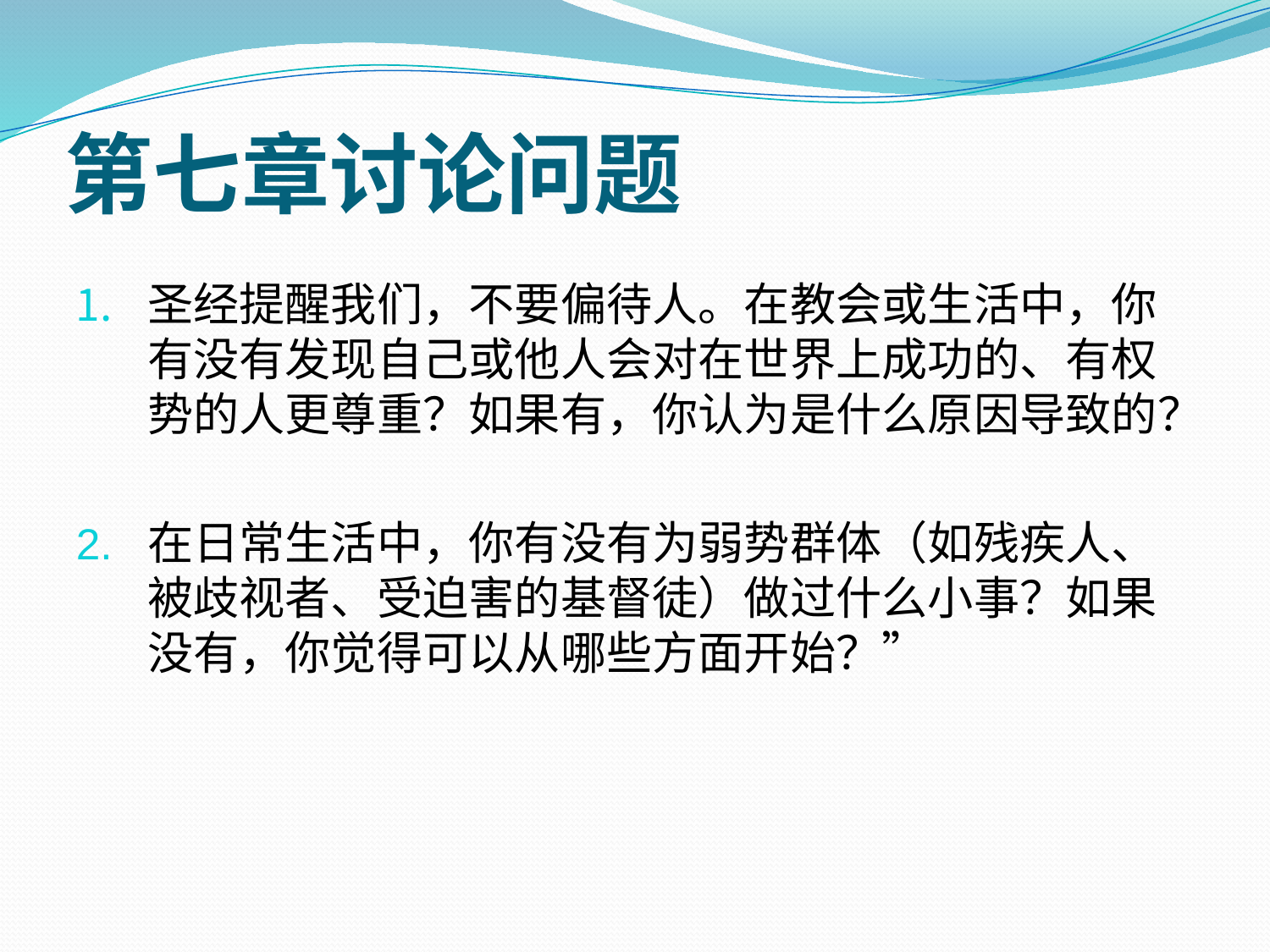

# 第七章讨论问题
圣经提醒我们，不要偏待人。在教会或生活中，你有没有发现自己或他人会对在世界上成功的、有权势的人更尊重？如果有，你认为是什么原因导致的？

在日常生活中，你有没有为弱势群体（如残疾人、被歧视者、受迫害的基督徒）做过什么小事？如果没有，你觉得可以从哪些方面开始？”